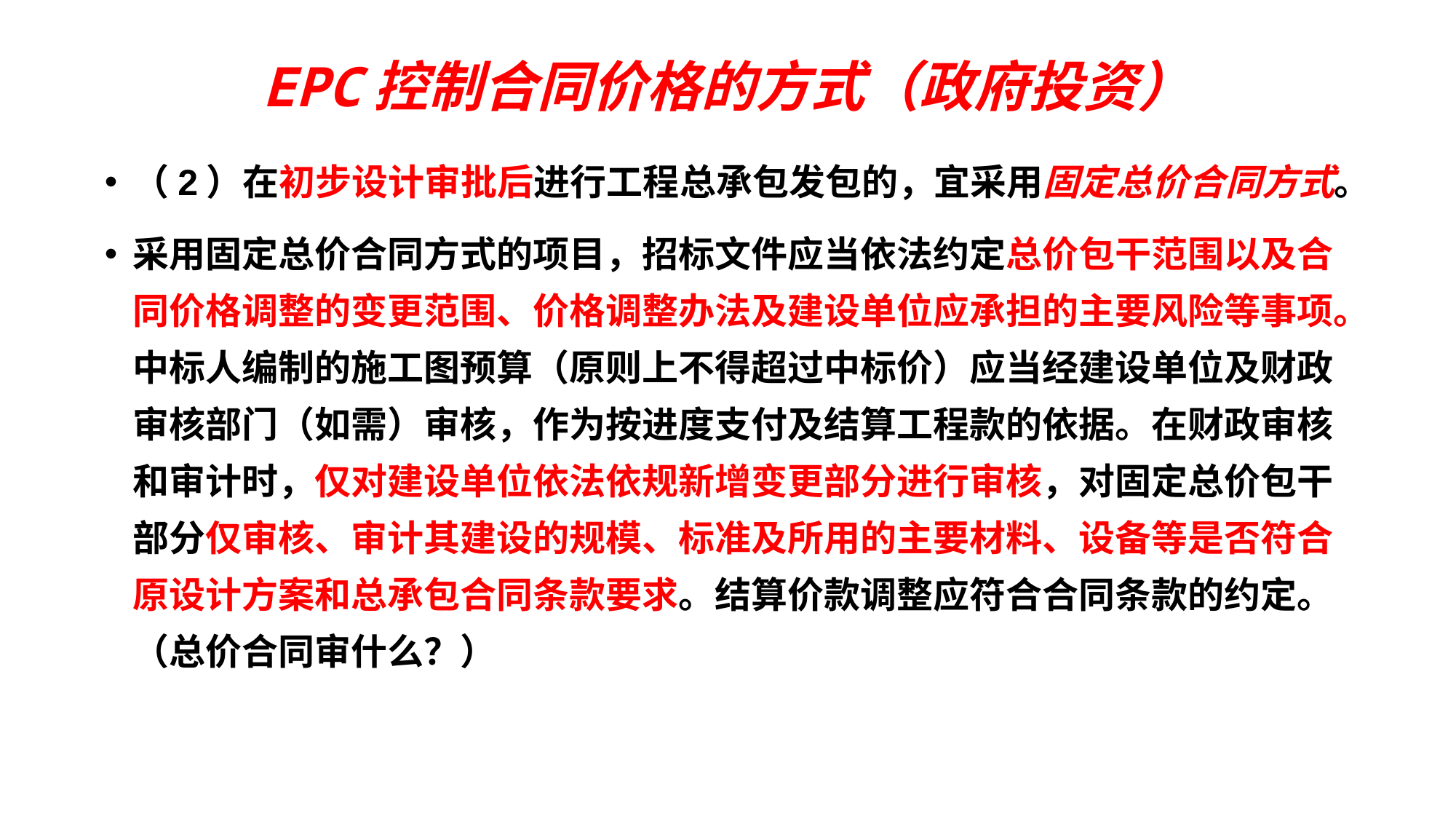

# EPC控制合同价格的方式（政府投资）
（2）在初步设计审批后进行工程总承包发包的，宜采用固定总价合同方式。
采用固定总价合同方式的项目，招标文件应当依法约定总价包干范围以及合同价格调整的变更范围、价格调整办法及建设单位应承担的主要风险等事项。中标人编制的施工图预算（原则上不得超过中标价）应当经建设单位及财政审核部门（如需）审核，作为按进度支付及结算工程款的依据。在财政审核和审计时，仅对建设单位依法依规新增变更部分进行审核，对固定总价包干部分仅审核、审计其建设的规模、标准及所用的主要材料、设备等是否符合原设计方案和总承包合同条款要求。结算价款调整应符合合同条款的约定。（总价合同审什么？）